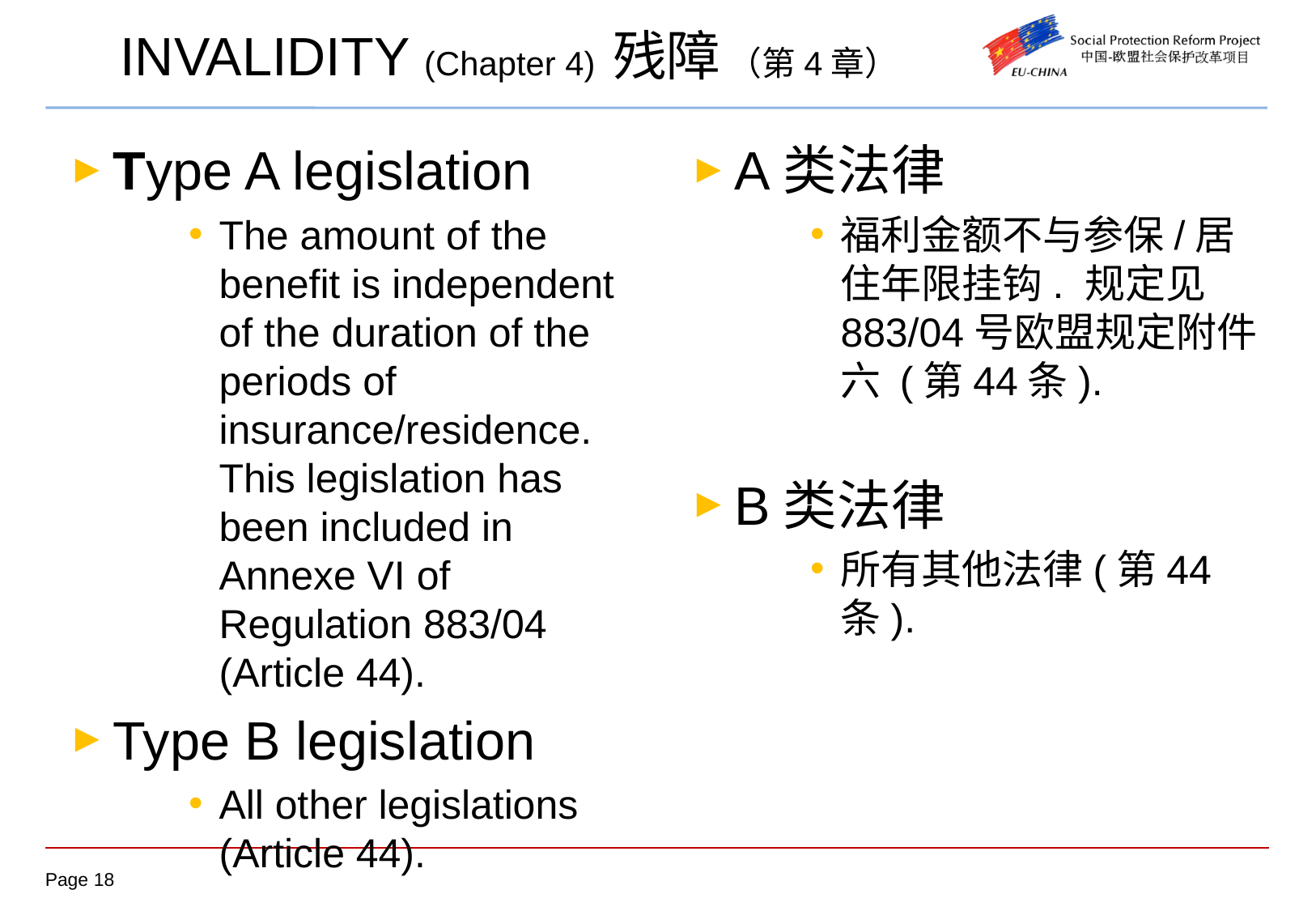

# INVALIDITY (Chapter 4) 残障 （第4章）
A类法律
福利金额不与参保/居住年限挂钩. 规定见883/04号欧盟规定附件六 (第44条).

B类法律
所有其他法律(第44条).

Type A legislation
The amount of the benefit is independent of the duration of the periods of insurance/residence. This legislation has been included in Annexe VI of Regulation 883/04 (Article 44).
Type B legislation
All other legislations (Article 44).